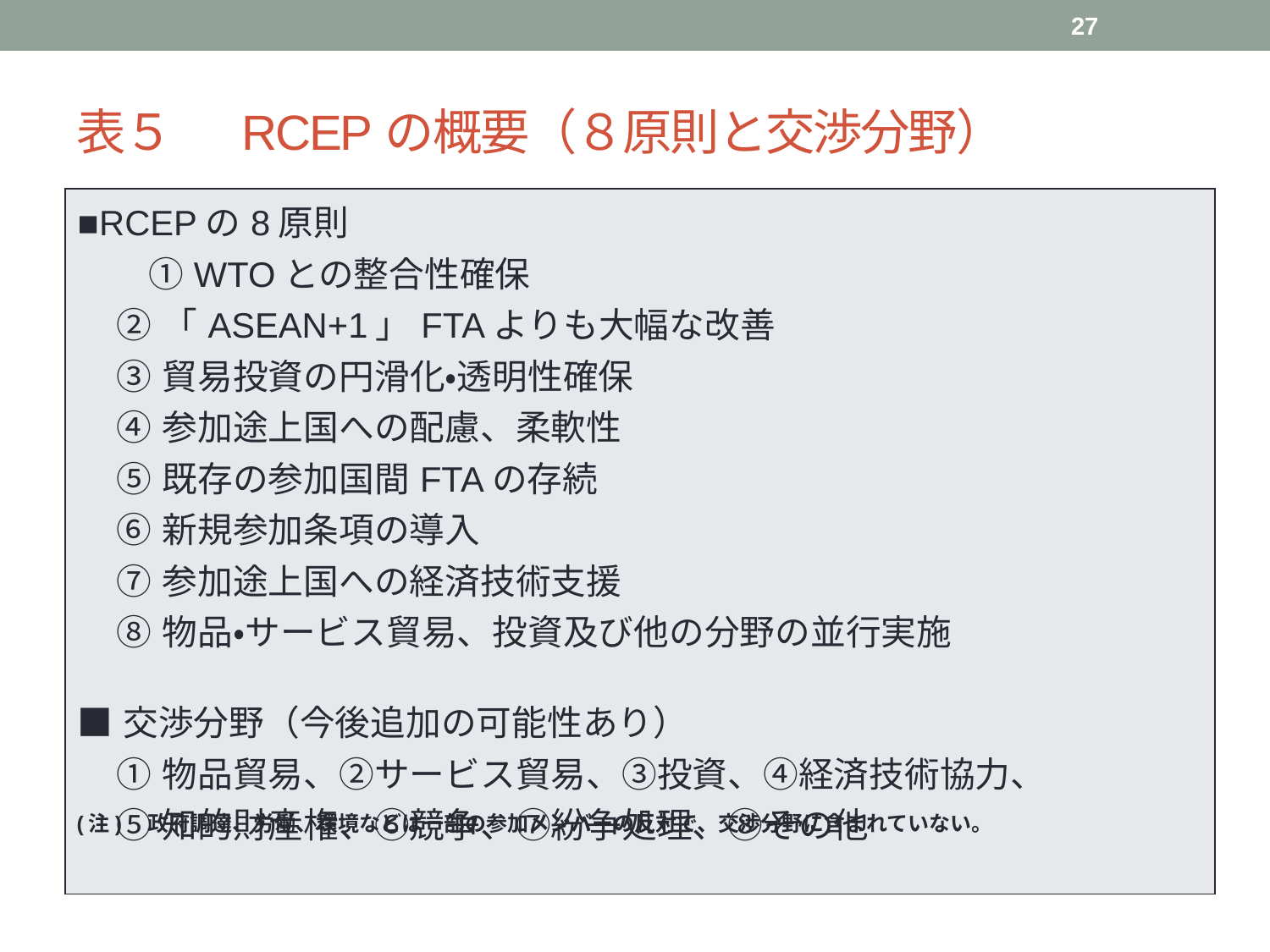

27
# 表５　 RCEPの概要（８原則と交渉分野）
| ■RCEPの8原則 　　①WTOとの整合性確保 ②「ASEAN+1」FTAよりも大幅な改善 ③貿易投資の円滑化・透明性確保 ④参加途上国への配慮、柔軟性 ⑤既存の参加国間FTAの存続 ⑥新規参加条項の導入 ⑦参加途上国への経済技術支援 ⑧物品・サービス貿易、投資及び他の分野の並行実施 ■交渉分野（今後追加の可能性あり） ①物品貿易、②サービス貿易、③投資、④経済技術協力、 ⑤知的財産権、⑥競争、⑦紛争処理、⑧その他 |
| --- |
(注)　政府調達、労働、環境などは一部の参加メンバーの反対で、交渉分野に含まれていない。